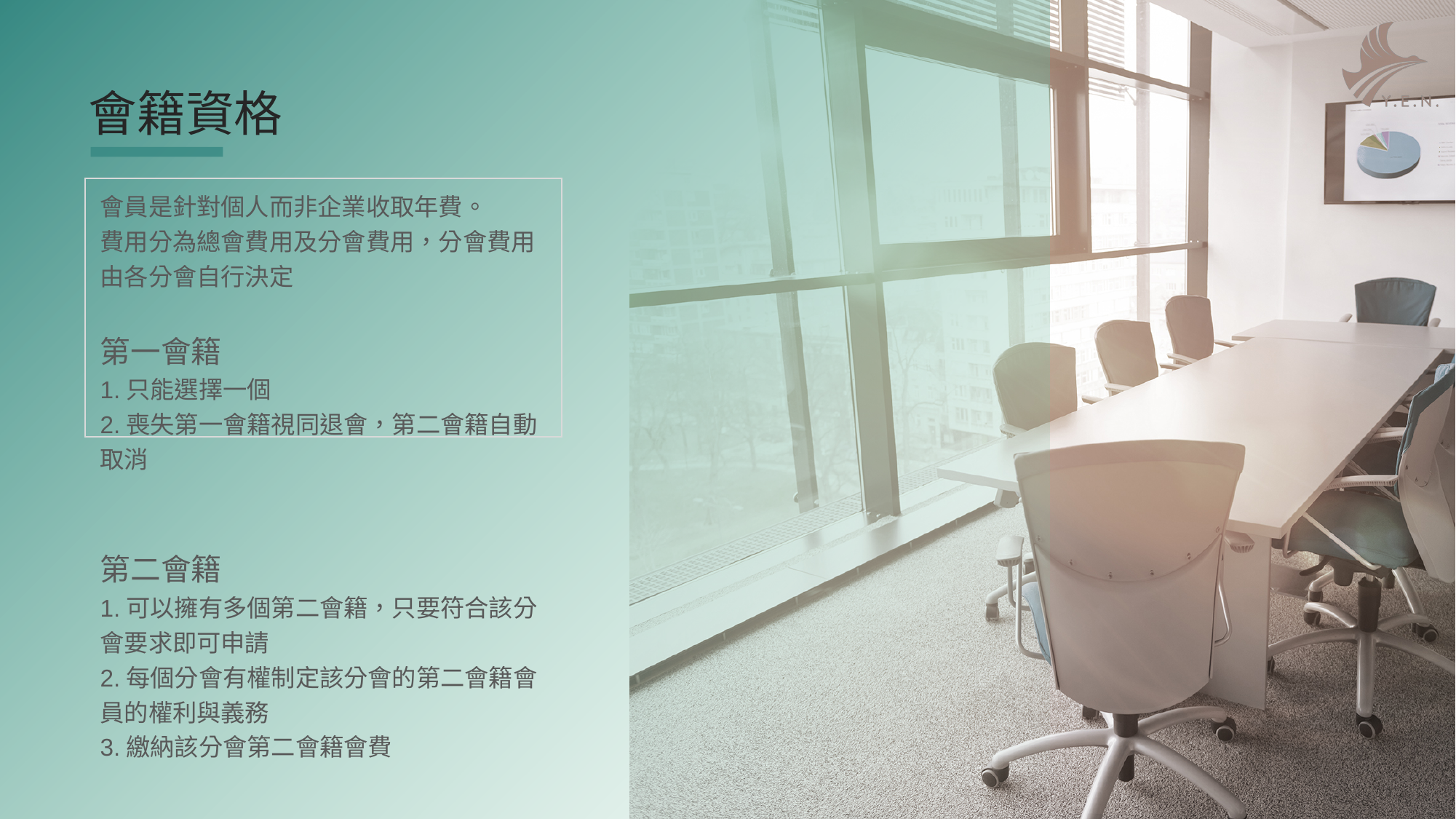

會籍資格

會員是針對個人而非企業收取年費。
費用分為總會費用及分會費用，分會費用由各分會自行決定

第一會籍
1.只能選擇一個
2.喪失第一會籍視同退會，第二會籍自動取消

第二會籍
1.可以擁有多個第二會籍，只要符合該分會要求即可申請
2.每個分會有權制定該分會的第二會籍會員的權利與義務
3.繳納該分會第二會籍會費